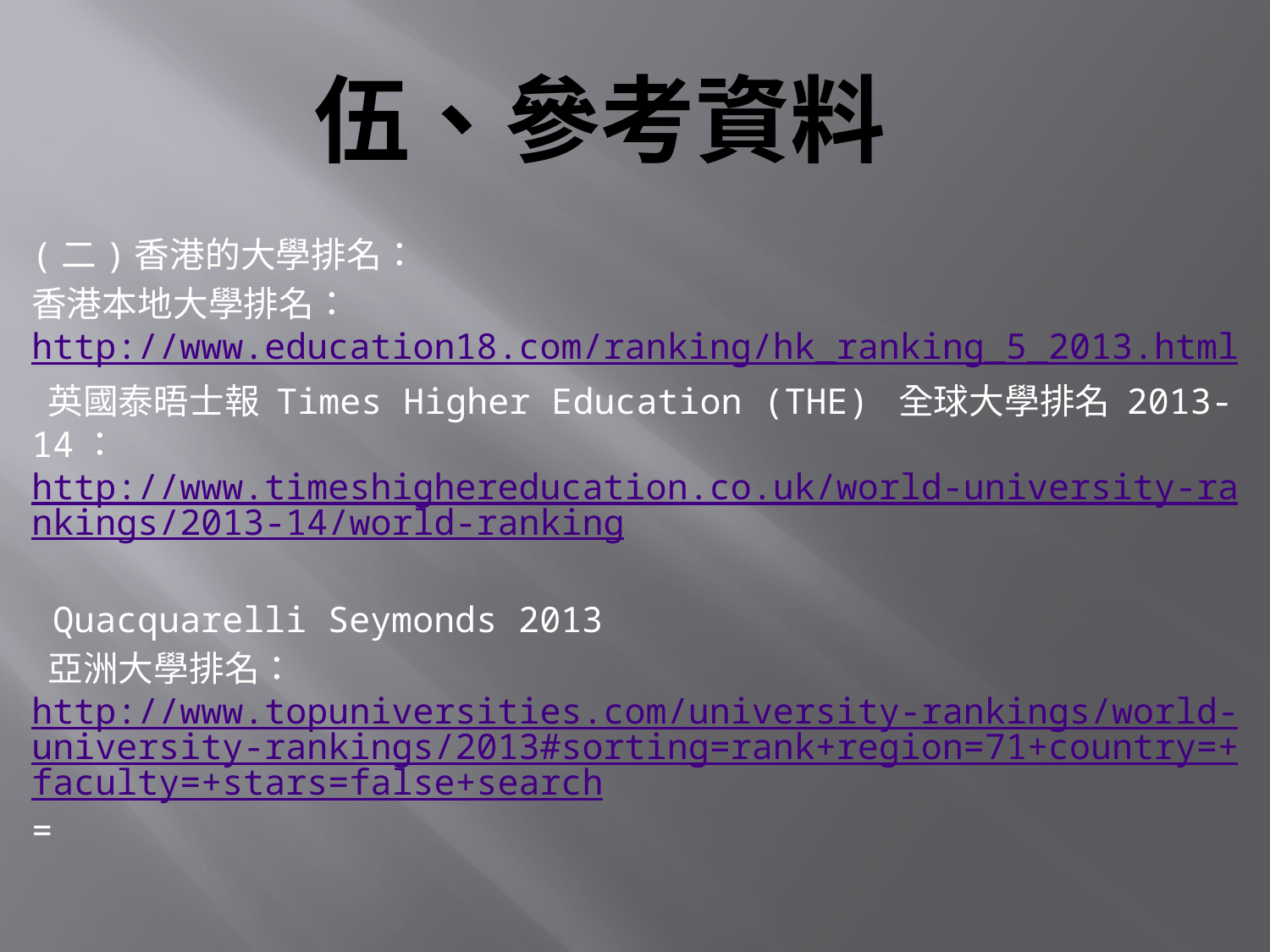

# 伍、參考資料
(二)香港的大學排名：
香港本地大學排名：http://www.education18.com/ranking/hk_ranking_5_2013.html
 英國泰晤士報 Times Higher Education (THE) 全球大學排名 2013-14：http://www.timeshighereducation.co.uk/world-university-rankings/2013-14/world-ranking
 Quacquarelli Seymonds 2013
 亞洲大學排名： http://www.topuniversities.com/university-rankings/world-university-rankings/2013#sorting=rank+region=71+country=+faculty=+stars=false+search=